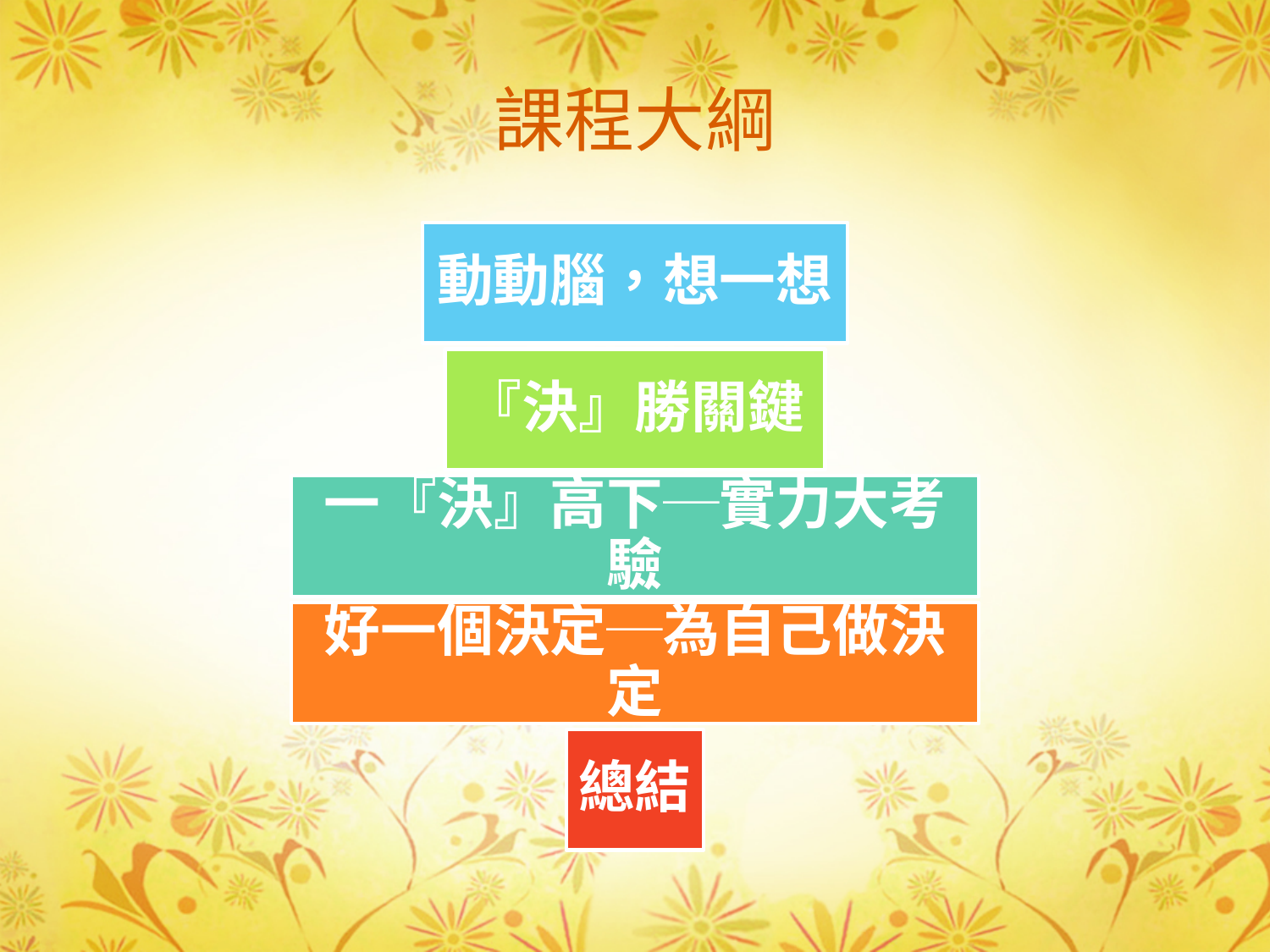

# 課程大綱
動動腦，想一想
『決』勝關鍵
一『決』高下─實力大考驗
好一個決定─為自己做決定
總結